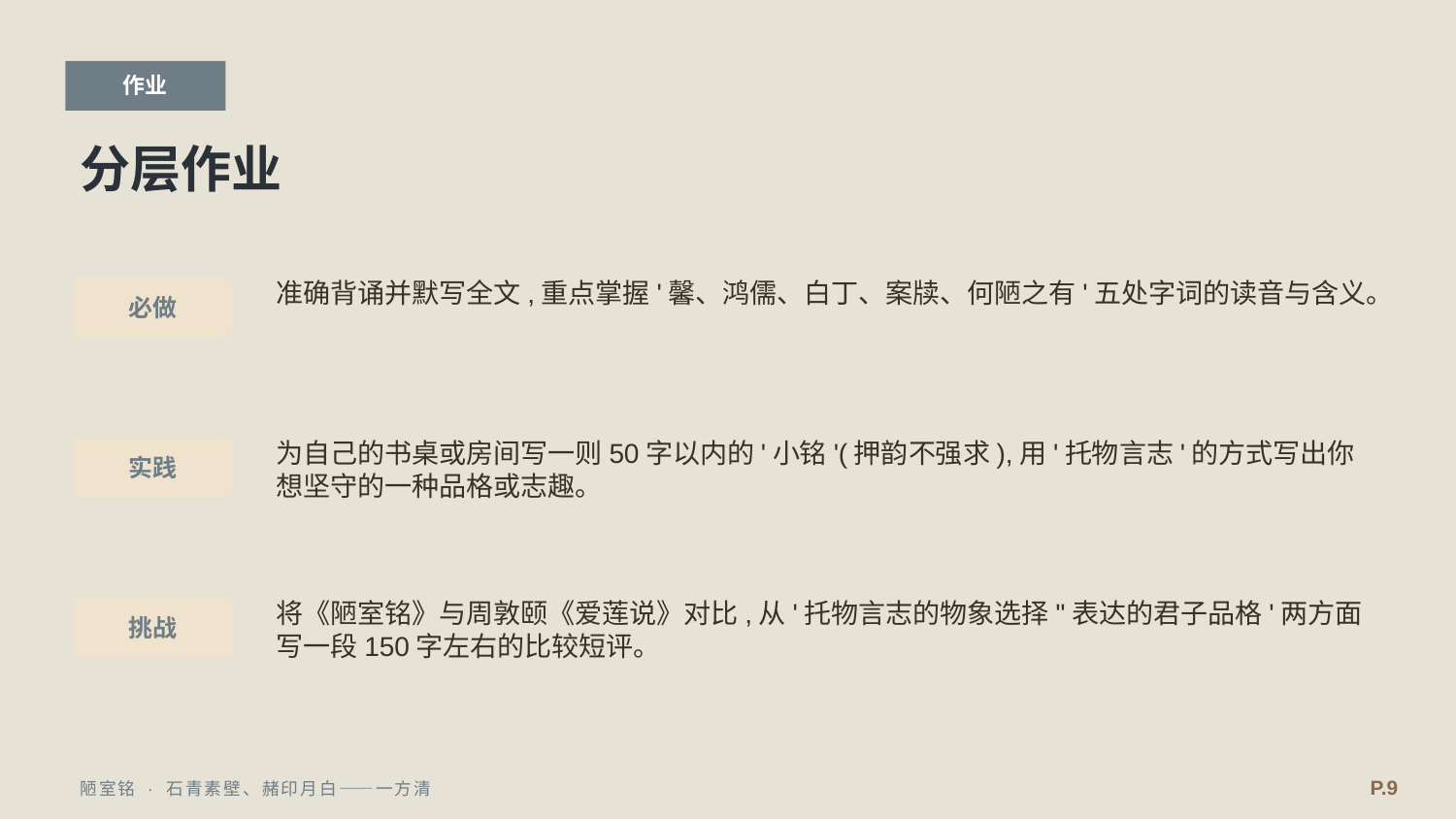

作业

分层作业
准确背诵并默写全文,重点掌握'馨、鸿儒、白丁、案牍、何陋之有'五处字词的读音与含义。
必做

为自己的书桌或房间写一则50字以内的'小铭'(押韵不强求),用'托物言志'的方式写出你想坚守的一种品格或志趣。
实践

将《陋室铭》与周敦颐《爱莲说》对比,从'托物言志的物象选择''表达的君子品格'两方面写一段150字左右的比较短评。
挑战

P.9
陋室铭 · 石青素壁、赭印月白——一方清